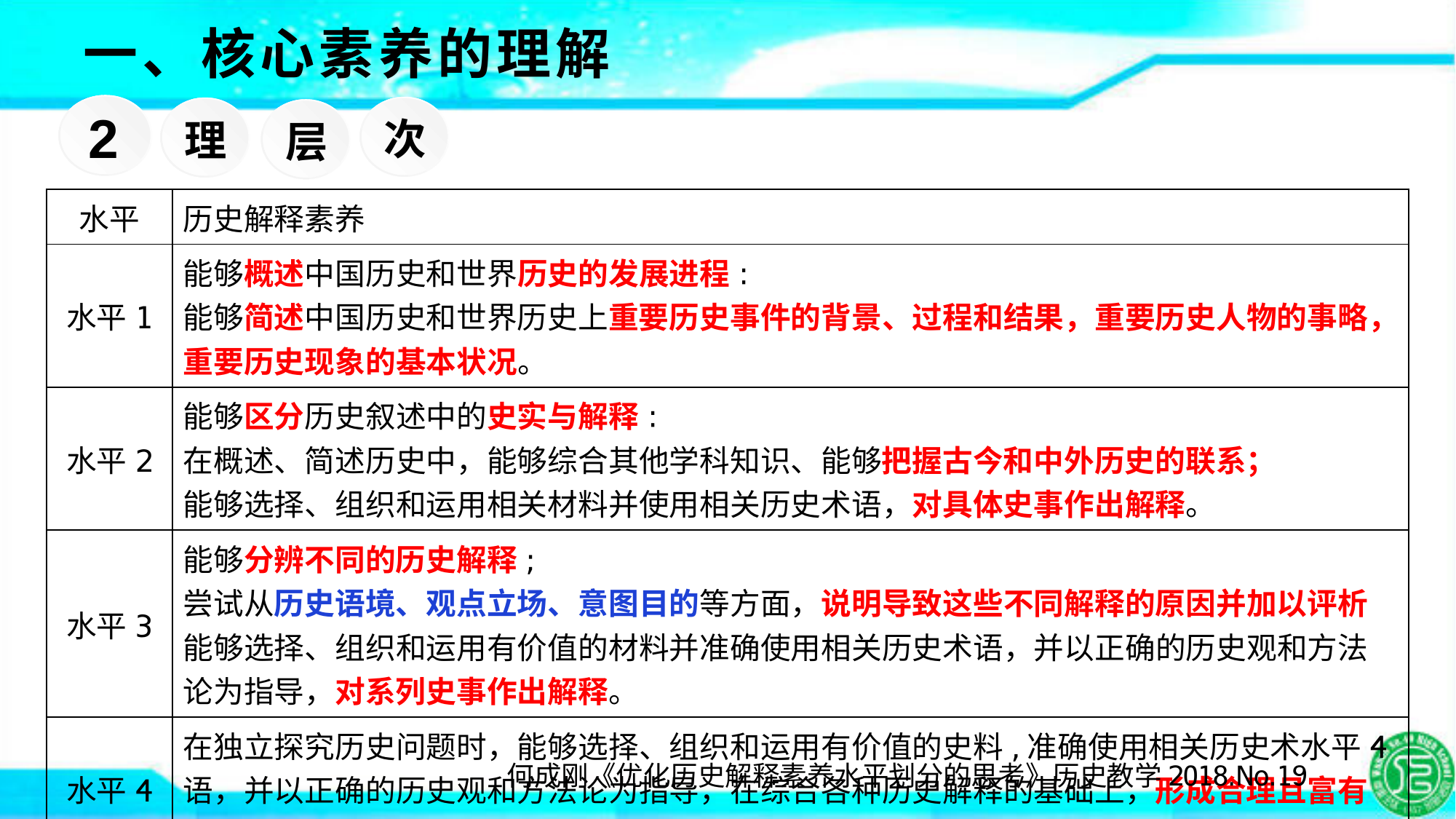

一、核心素养的理解

次

理

层
2
| 水平 | 历史解释素养 |
| --- | --- |
| 水平1 | 能够概述中国历史和世界历史的发展进程: 能够简述中国历史和世界历史上重要历史事件的背景、过程和结果，重要历史人物的事略，重要历史现象的基本状况。 |
| 水平2 | 能够区分历史叙述中的史实与解释: 在概述、简述历史中，能够综合其他学科知识、能够把握古今和中外历史的联系； 能够选择、组织和运用相关材料并使用相关历史术语，对具体史事作出解释。 |
| 水平3 | 能够分辨不同的历史解释; 尝试从历史语境、观点立场、意图目的等方面，说明导致这些不同解释的原因并加以评析 能够选择、组织和运用有价值的材料并准确使用相关历史术语，并以正确的历史观和方法论为指导，对系列史事作出解释。 |
| 水平4 | 在独立探究历史问题时，能够选择、组织和运用有价值的史料,准确使用相关历史术水平4 语，并以正确的历史观和方法论为指导，在综合各种历史解释的基础上，形成合理且富有 独到见解的历史解释。 |
何成刚《优化历史解释素养水平划分的思考》历史教学2018.No.19